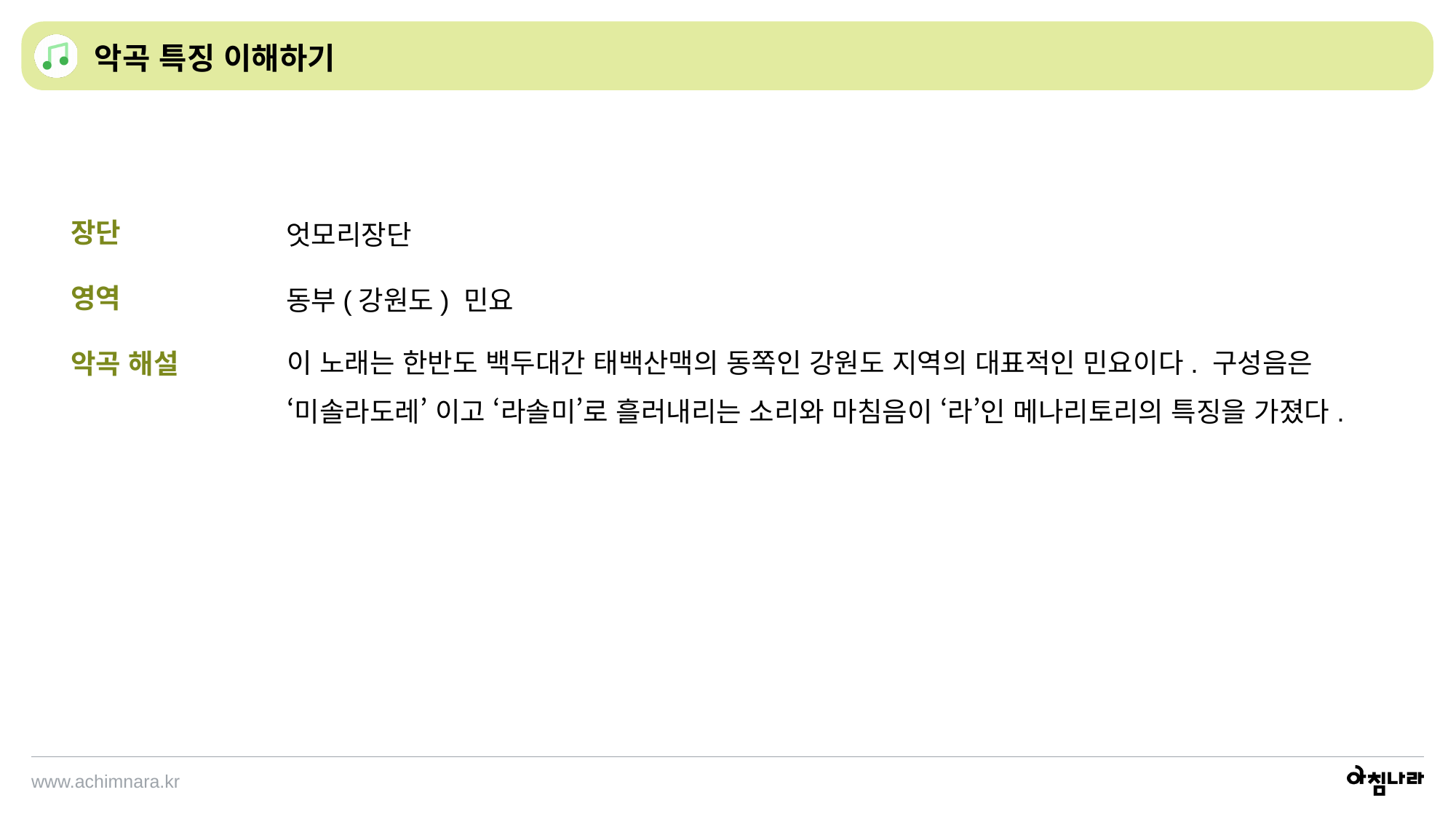

악곡 특징 이해하기
장단
영역
악곡 해설
엇모리장단
동부(강원도) 민요
이 노래는 한반도 백두대간 태백산맥의 동쪽인 강원도 지역의 대표적인 민요이다. 구성음은 ‘미솔라도레’ 이고 ‘라솔미’로 흘러내리는 소리와 마침음이 ‘라’인 메나리토리의 특징을 가졌다.